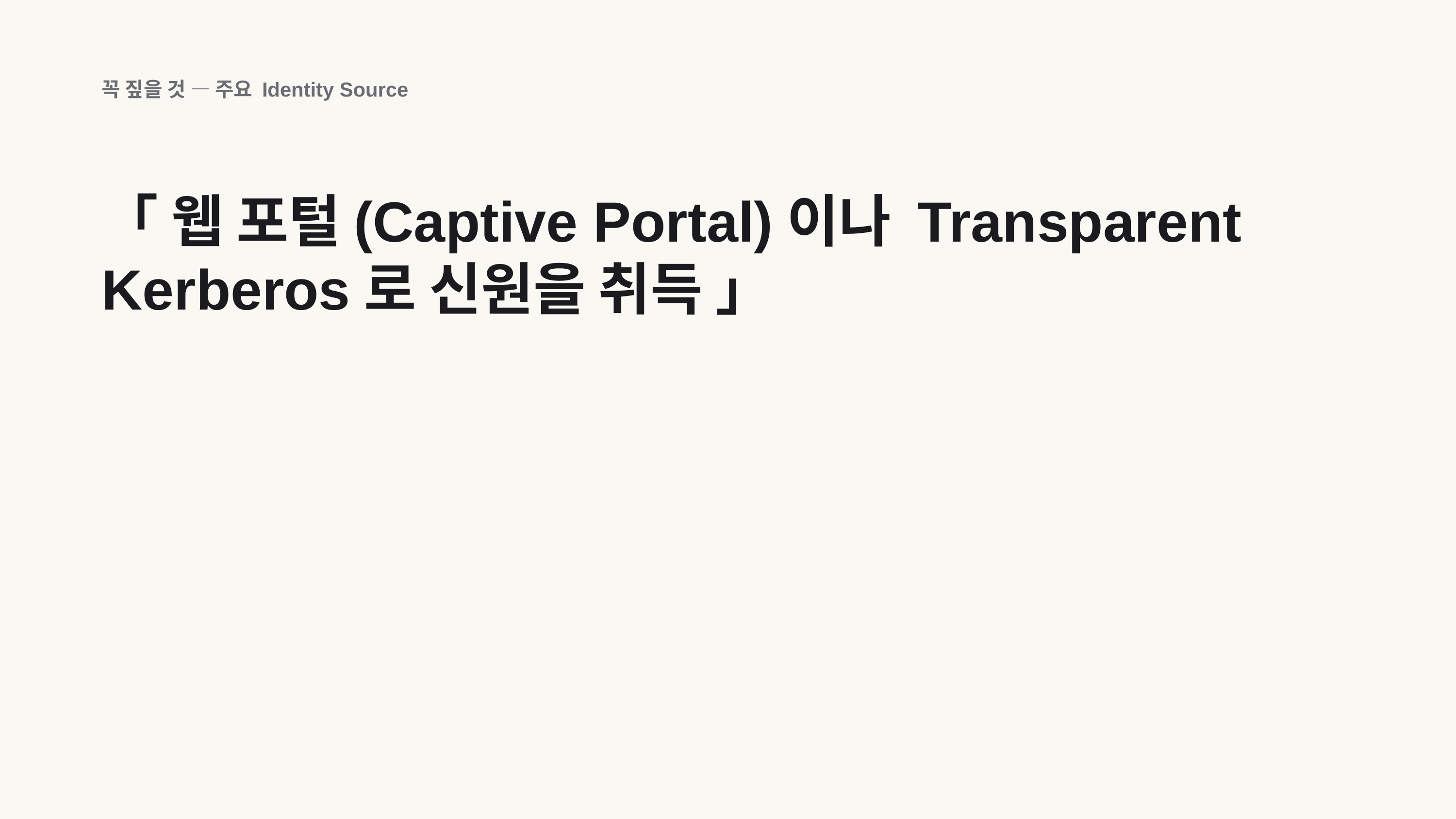

꼭 짚을 것 — 주요 Identity Source
「 웹 포털(Captive Portal)이나 Transparent Kerberos로 신원을 취득 」